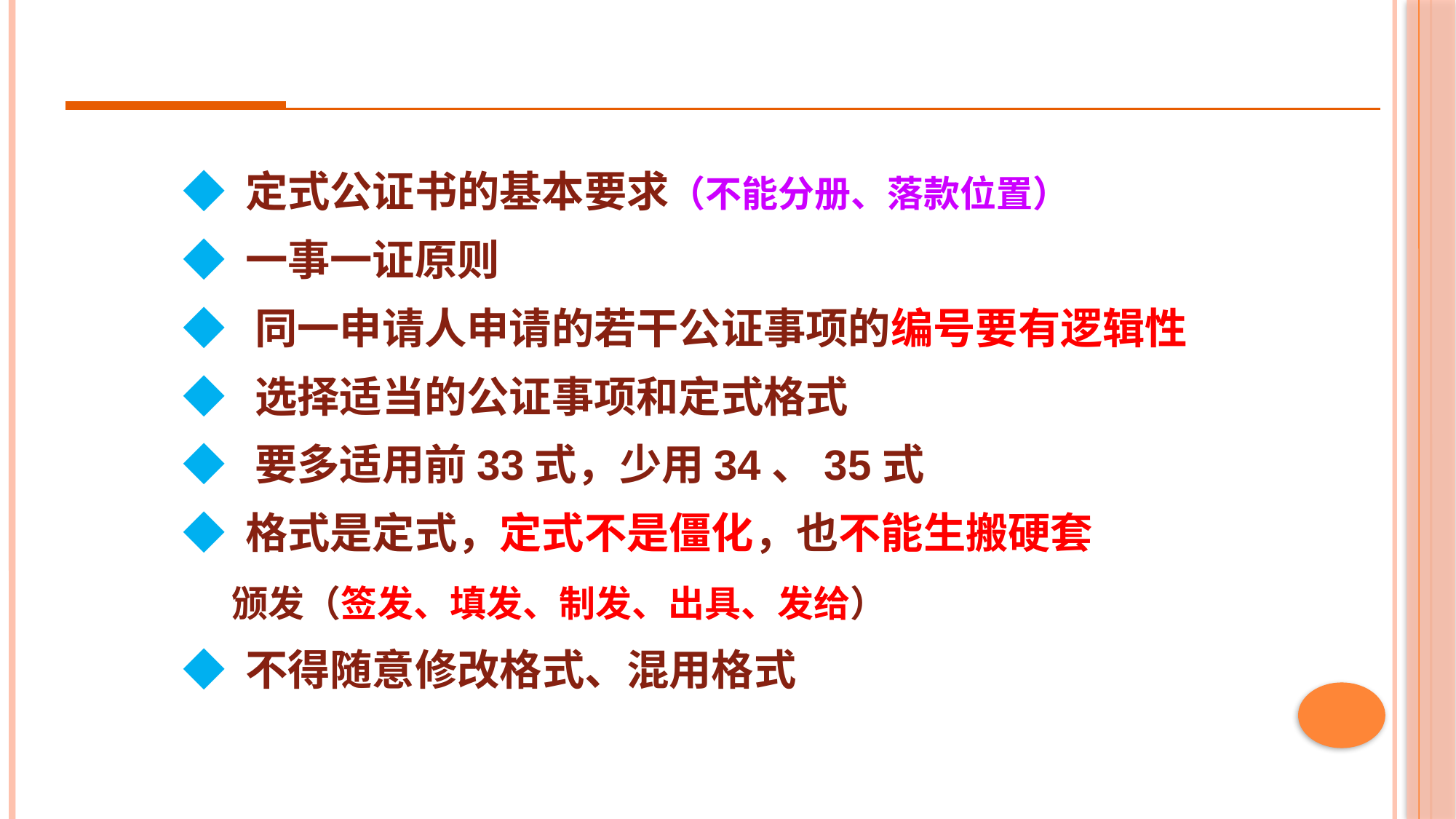

◆ 定式公证书的基本要求（不能分册、落款位置）
◆ 一事一证原则
◆  同一申请人申请的若干公证事项的编号要有逻辑性
◆  选择适当的公证事项和定式格式
◆  要多适用前33式，少用34、35式
◆ 格式是定式，定式不是僵化，也不能生搬硬套
    颁发（签发、填发、制发、出具、发给）
◆ 不得随意修改格式、混用格式